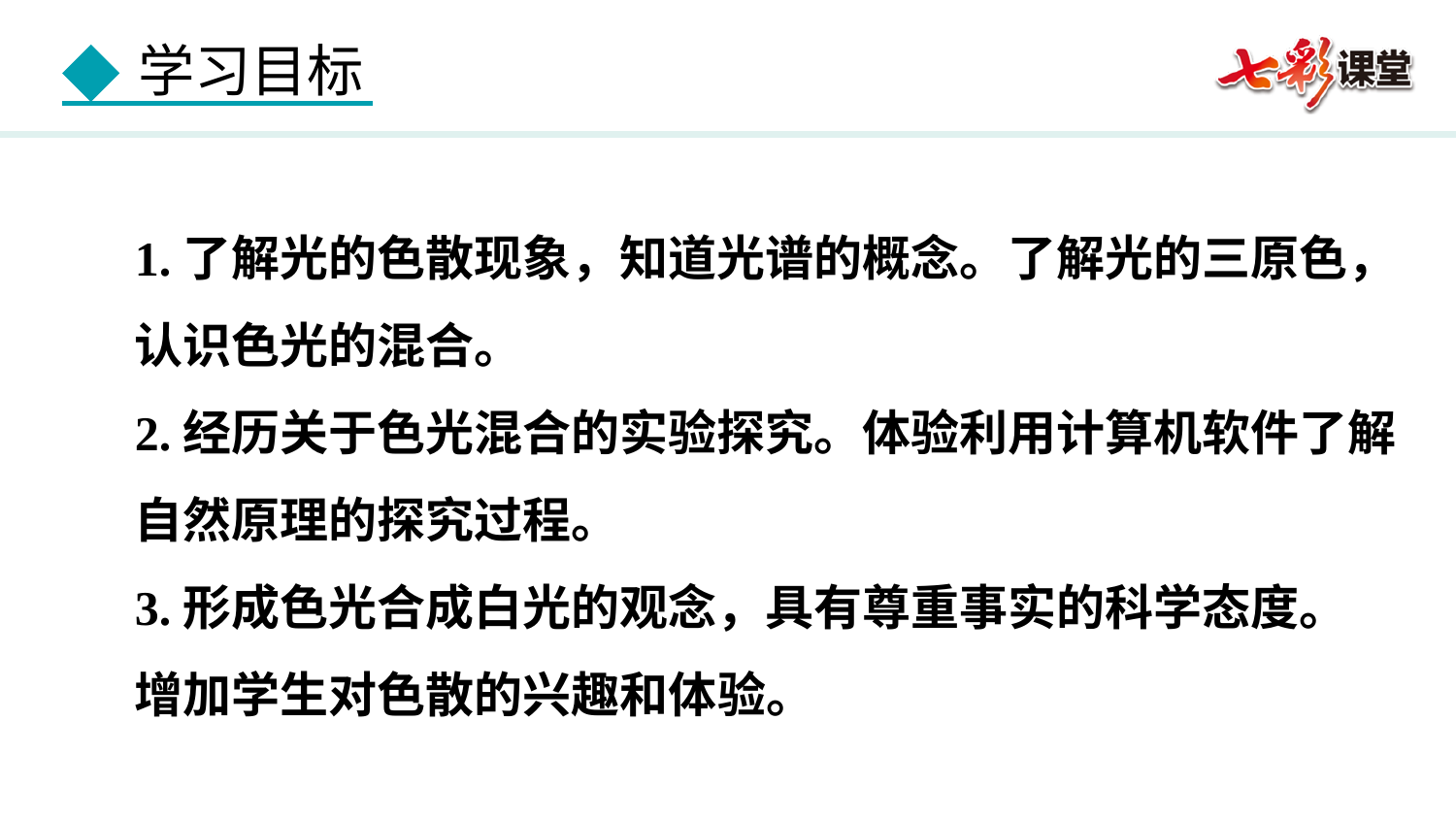

1.了解光的色散现象，知道光谱的概念。了解光的三原色，认识色光的混合。
2.经历关于色光混合的实验探究。体验利用计算机软件了解自然原理的探究过程。
3.形成色光合成白光的观念，具有尊重事实的科学态度。
增加学生对色散的兴趣和体验。